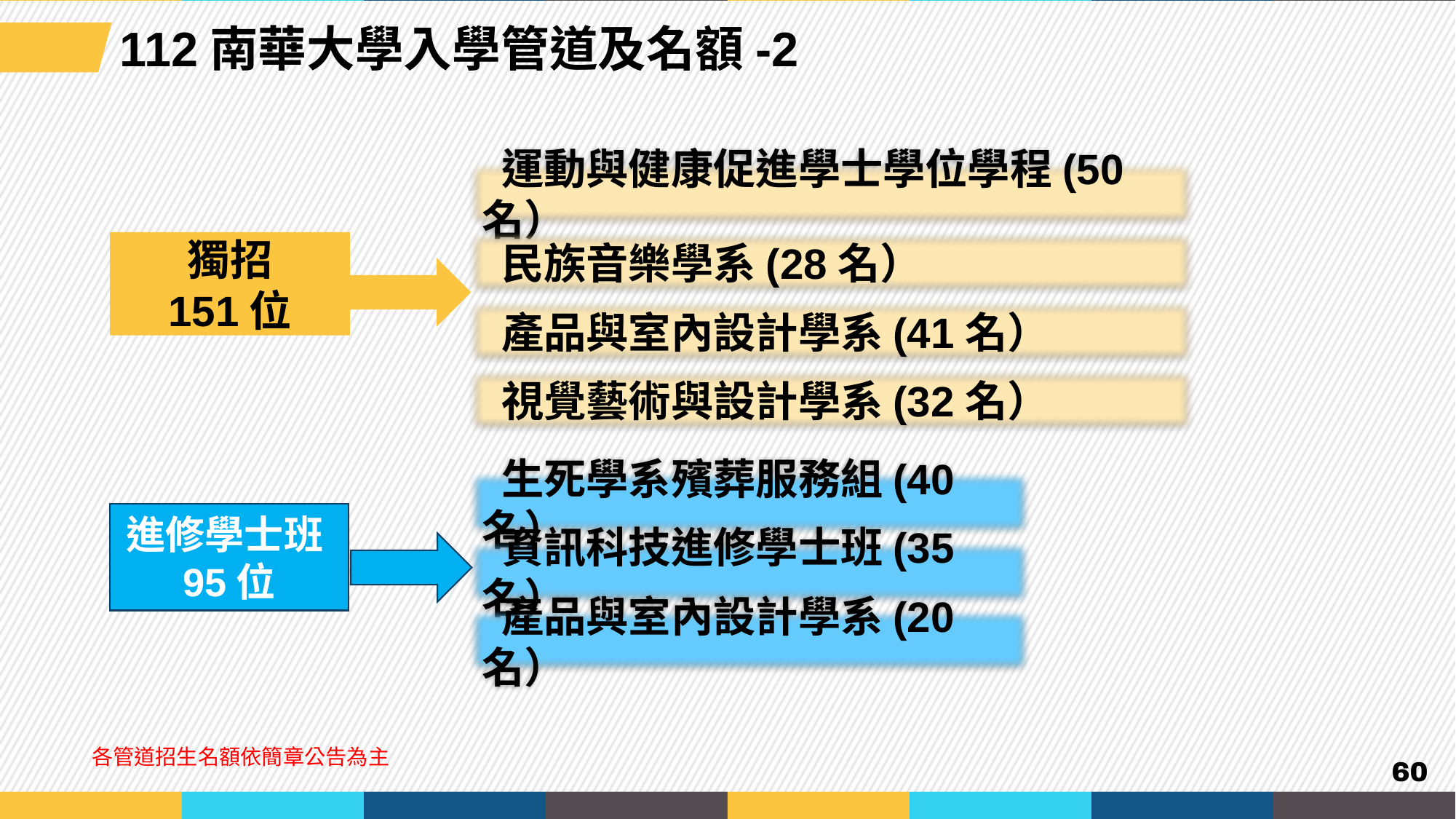

112南華大學入學管道及名額-2

 運動與健康促進學士學位學程(50名）
 民族音樂學系(28名）
 產品與室內設計學系(41名）
 視覺藝術與設計學系(32名）
獨招
151位

 生死學系殯葬服務組(40名）
進修學士班95位

 資訊科技進修學士班(35名）
 產品與室內設計學系(20名）
各管道招生名額依簡章公告為主